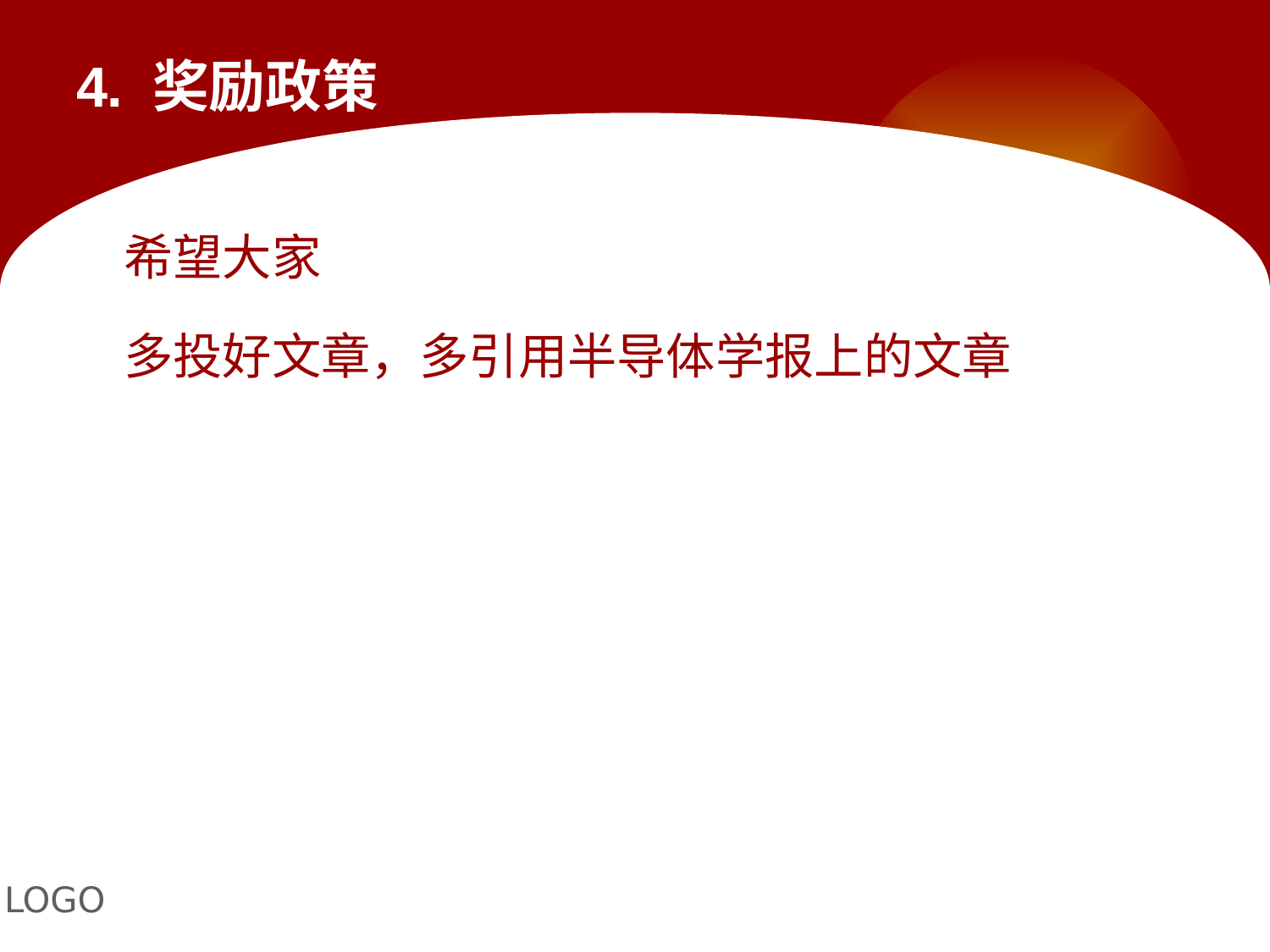

# 4. 奖励政策
希望大家
多投好文章，多引用半导体学报上的文章
LOGO
Your site here